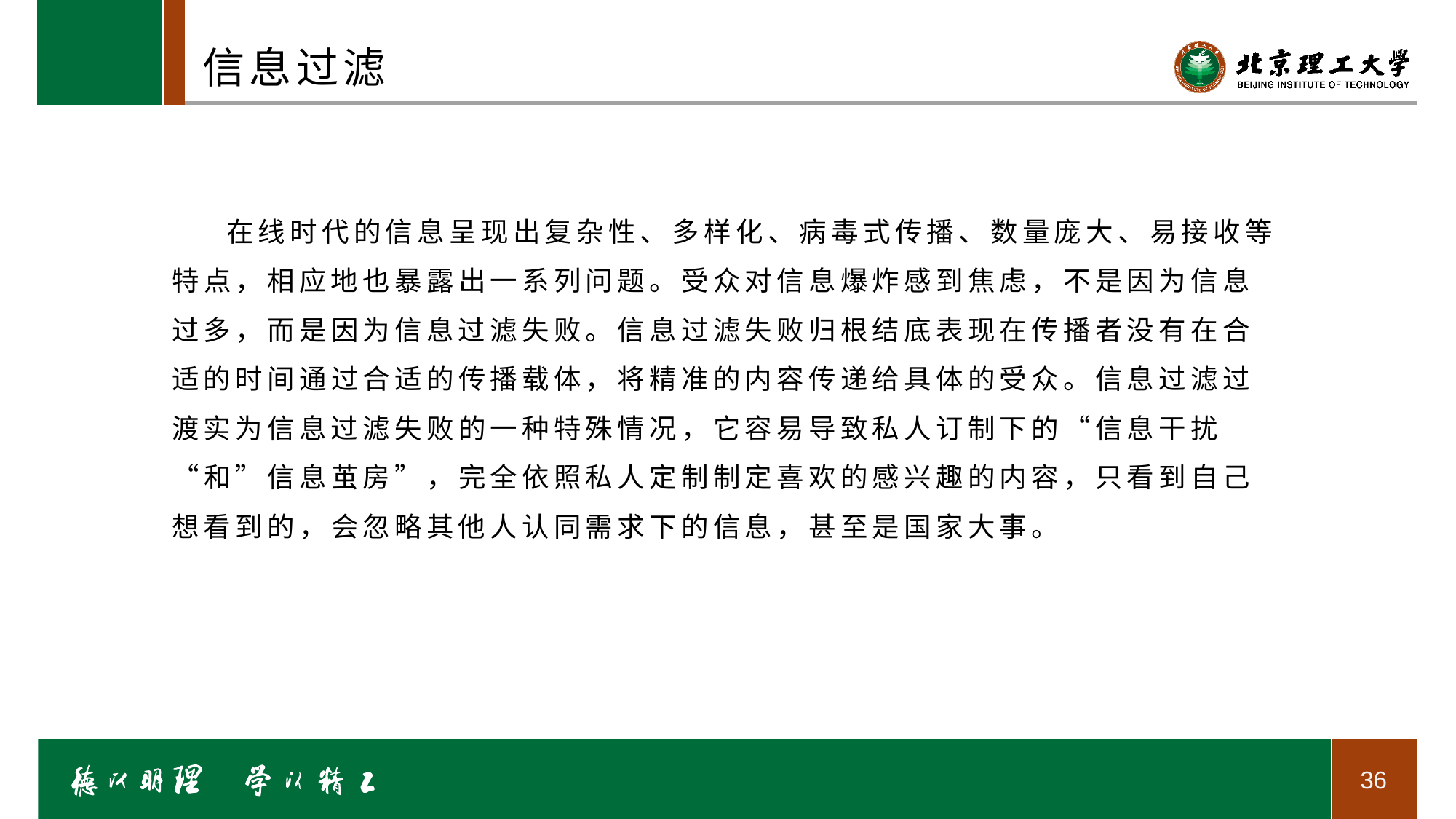

# 信息过滤
在线时代的信息呈现出复杂性、多样化、病毒式传播、数量庞大、易接收等特点，相应地也暴露出一系列问题。受众对信息爆炸感到焦虑，不是因为信息过多，而是因为信息过滤失败。信息过滤失败归根结底表现在传播者没有在合适的时间通过合适的传播载体，将精准的内容传递给具体的受众。信息过滤过渡实为信息过滤失败的一种特殊情况，它容易导致私人订制下的“信息干扰“和”信息茧房”，完全依照私人定制制定喜欢的感兴趣的内容，只看到自己想看到的，会忽略其他人认同需求下的信息，甚至是国家大事。